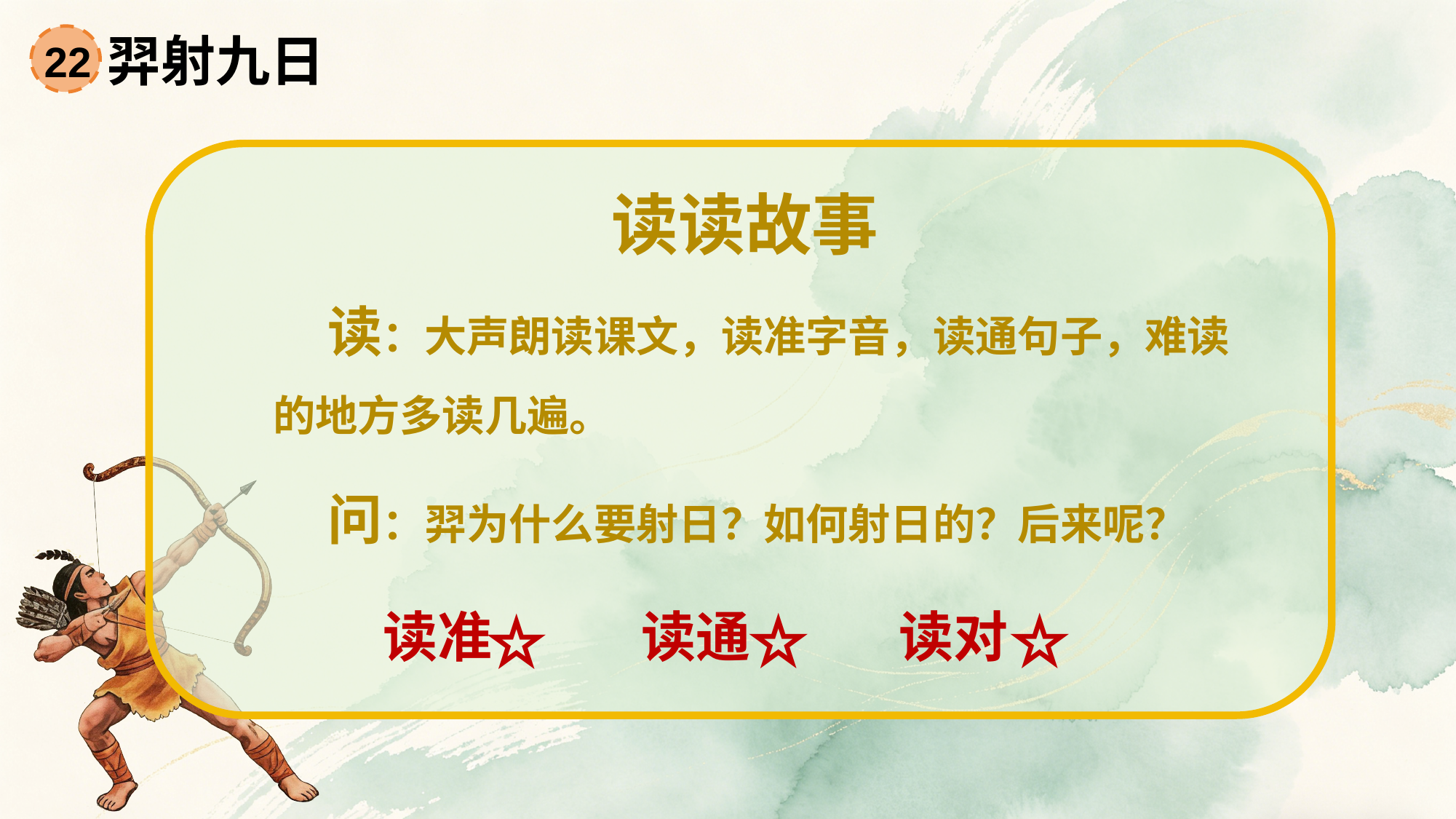

羿射九日

22
读读故事
读：大声朗读课文，读准字音，读通句子，难读的地方多读几遍。
问：羿为什么要射日？如何射日的？后来呢？
⭐
⭐
⭐
读准
读通
读对